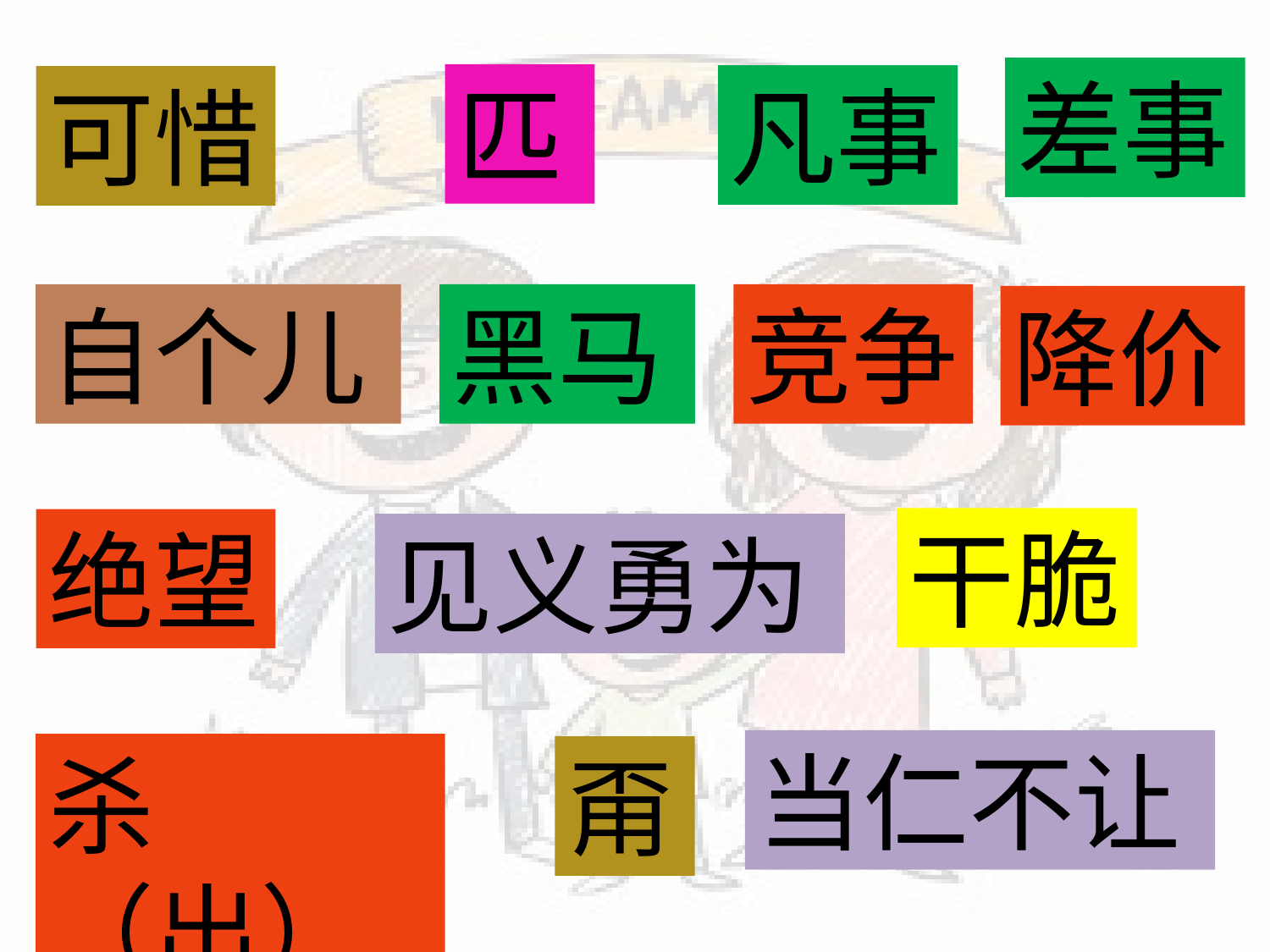

差事
匹
凡事
可惜
竞争
黑马
自个儿
降价
干脆
绝望
见义勇为
当仁不让
杀（出）
甭